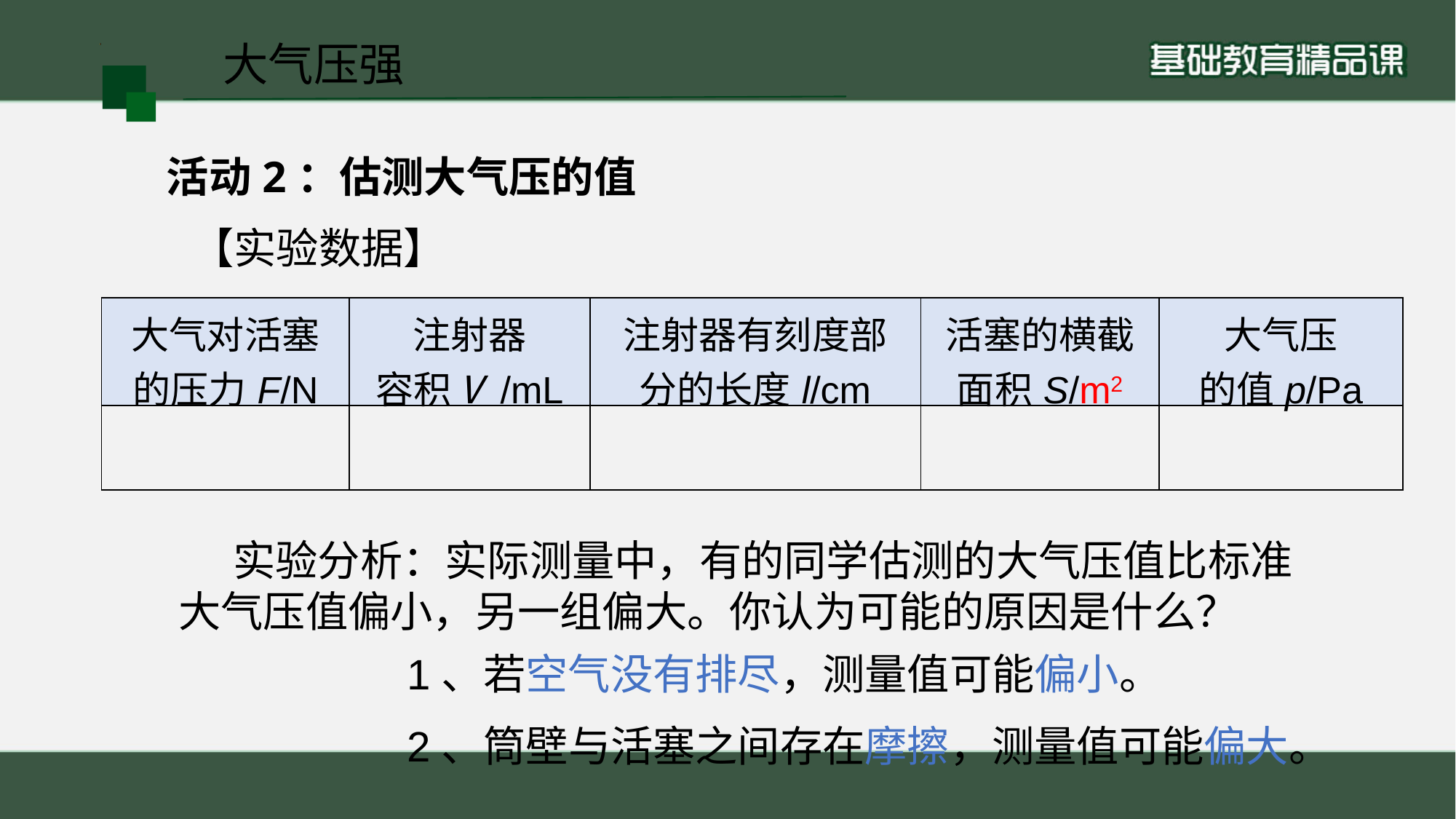

大气压强

活动2：估测大气压的值
【实验数据】
| 大气对活塞 的压力F/N | 注射器 容积Ⅴ/mL | 注射器有刻度部分的长度l/cm | 活塞的横截 面积S/m2 | 大气压 的值p/Pa |
| --- | --- | --- | --- | --- |
|  |  |  |  |  |
实验分析：实际测量中，有的同学估测的大气压值比标准大气压值偏小，另一组偏大。你认为可能的原因是什么？
1、若空气没有排尽，测量值可能偏小。
2、筒壁与活塞之间存在摩擦，测量值可能偏大。